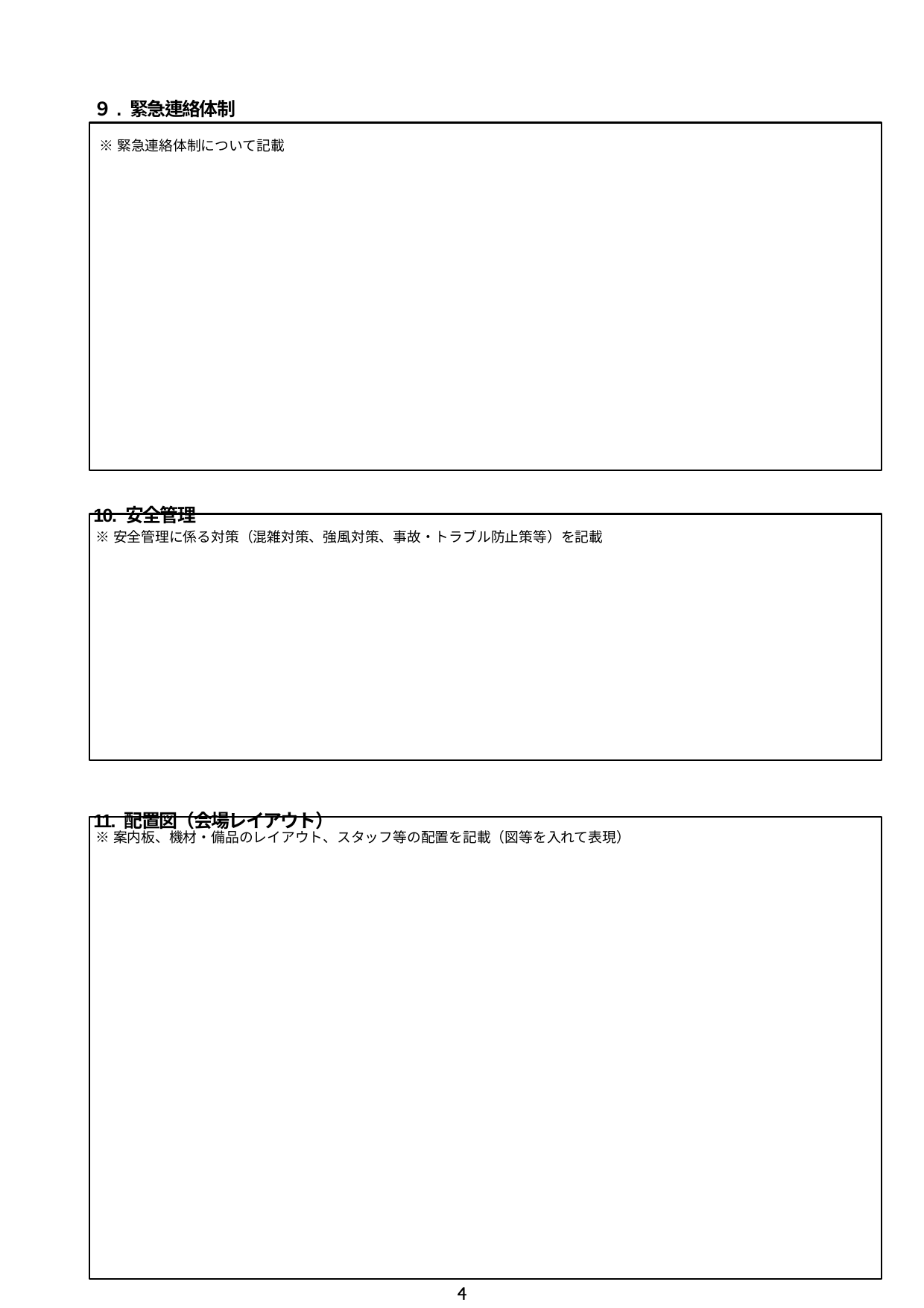

９. 緊急連絡体制

10. 安全管理

11. 配置図（会場レイアウト）

※緊急連絡体制について記載

※安全管理に係る対策（混雑対策、強風対策、事故・トラブル防止策等）を記載

※案内板、機材・備品のレイアウト、スタッフ等の配置を記載（図等を入れて表現）
4